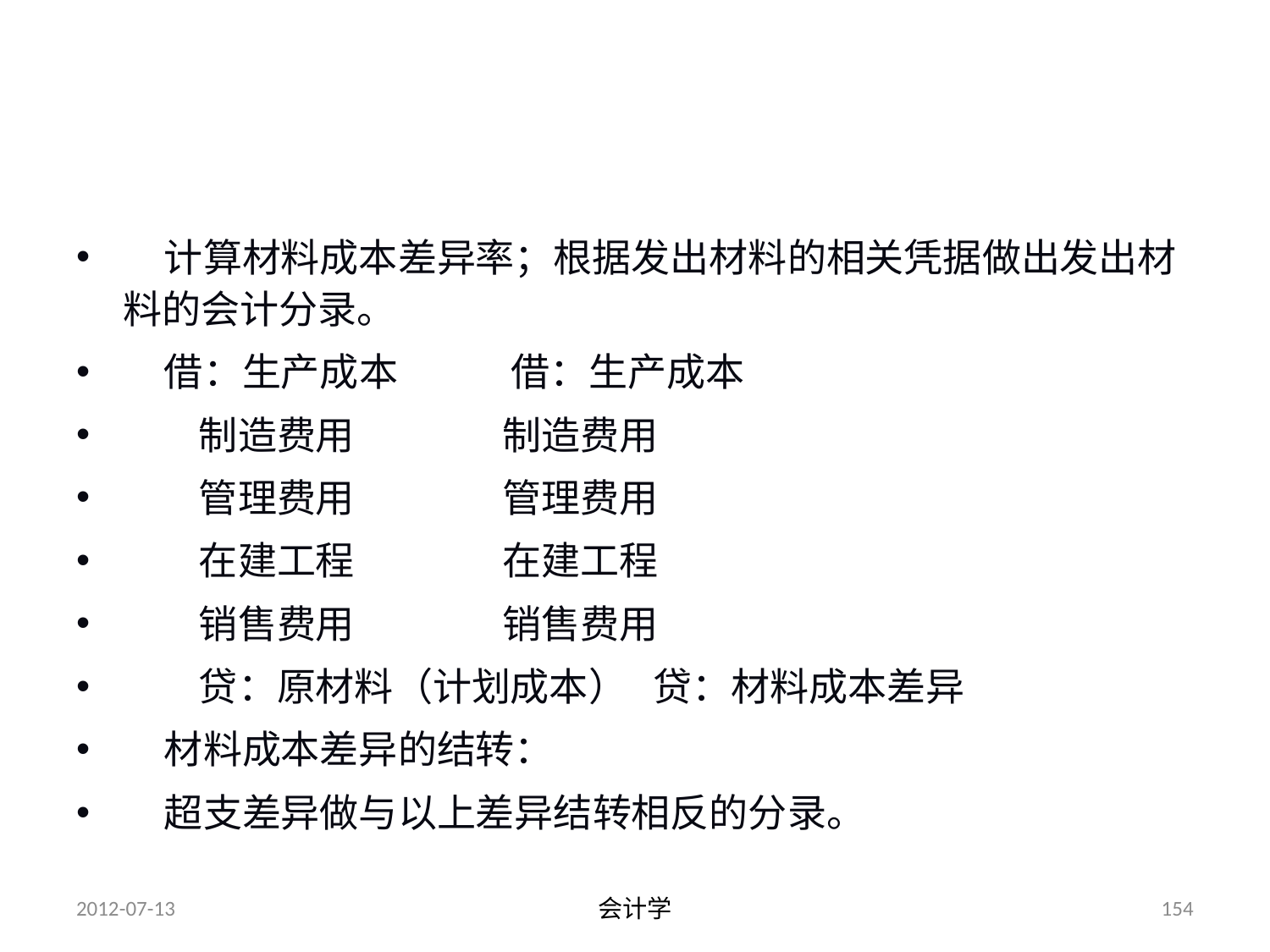

# 2.材料发出的总分类核算
    计算材料成本差异率；根据发出材料的相关凭据做出发出材料的会计分录。
    借：生产成本             借：生产成本
        制造费用                 制造费用
        管理费用                 管理费用
        在建工程                 在建工程
        销售费用                 销售费用
        贷：原材料（计划成本）   贷：材料成本差异
    材料成本差异的结转：
    超支差异做与以上差异结转相反的分录。
2012-07-13
会计学
154